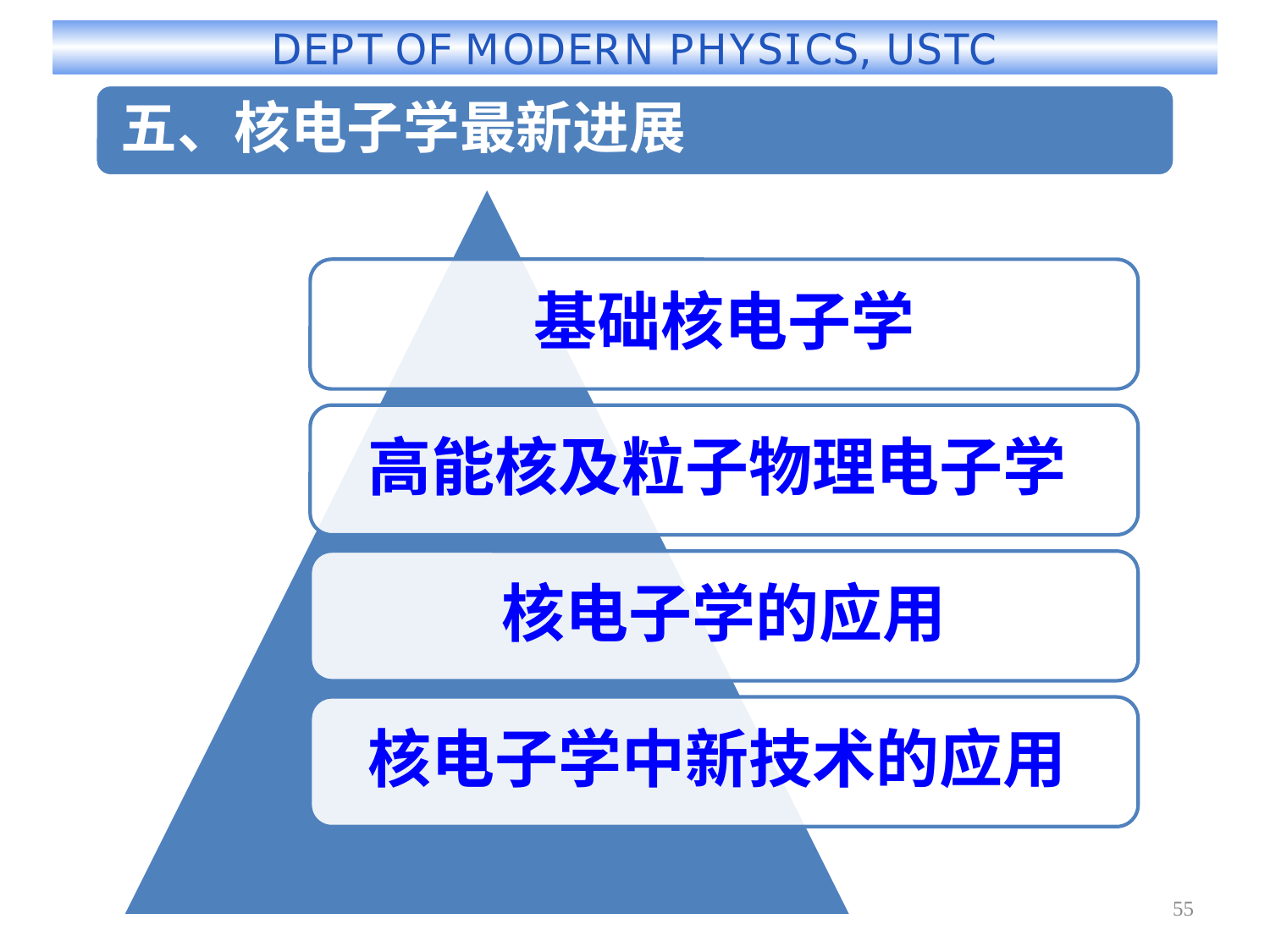

五、核电子学最新进展
基础核电子学
高能核及粒子物理电子学
核电子学的应用
核电子学中新技术的应用
55